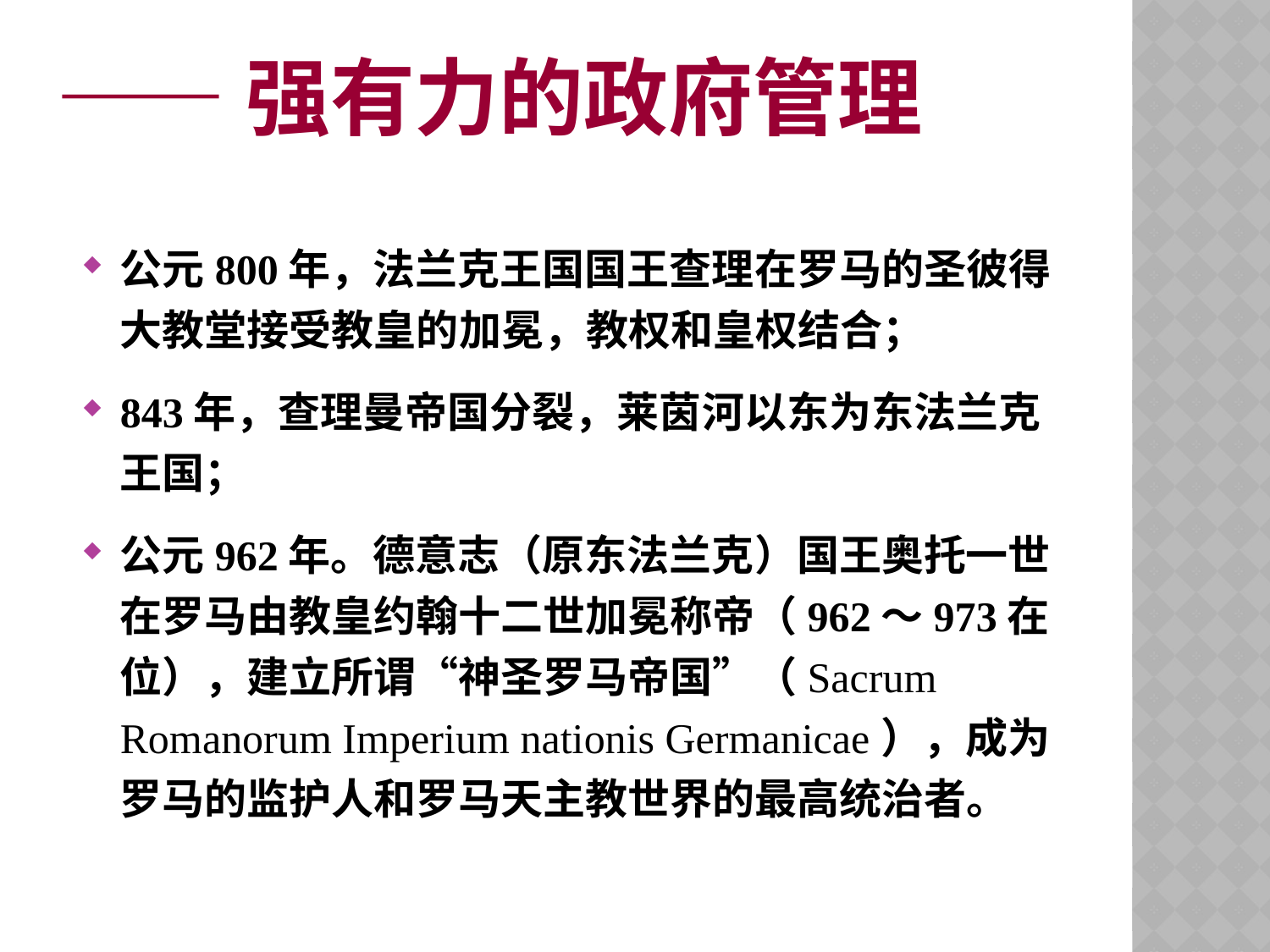

# ——强有力的政府管理
公元800年，法兰克王国国王查理在罗马的圣彼得大教堂接受教皇的加冕，教权和皇权结合；
843年，查理曼帝国分裂，莱茵河以东为东法兰克王国；
公元962年。德意志（原东法兰克）国王奥托一世在罗马由教皇约翰十二世加冕称帝（962～973在位），建立所谓“神圣罗马帝国”（Sacrum Romanorum Imperium nationis Germanicae），成为罗马的监护人和罗马天主教世界的最高统治者。